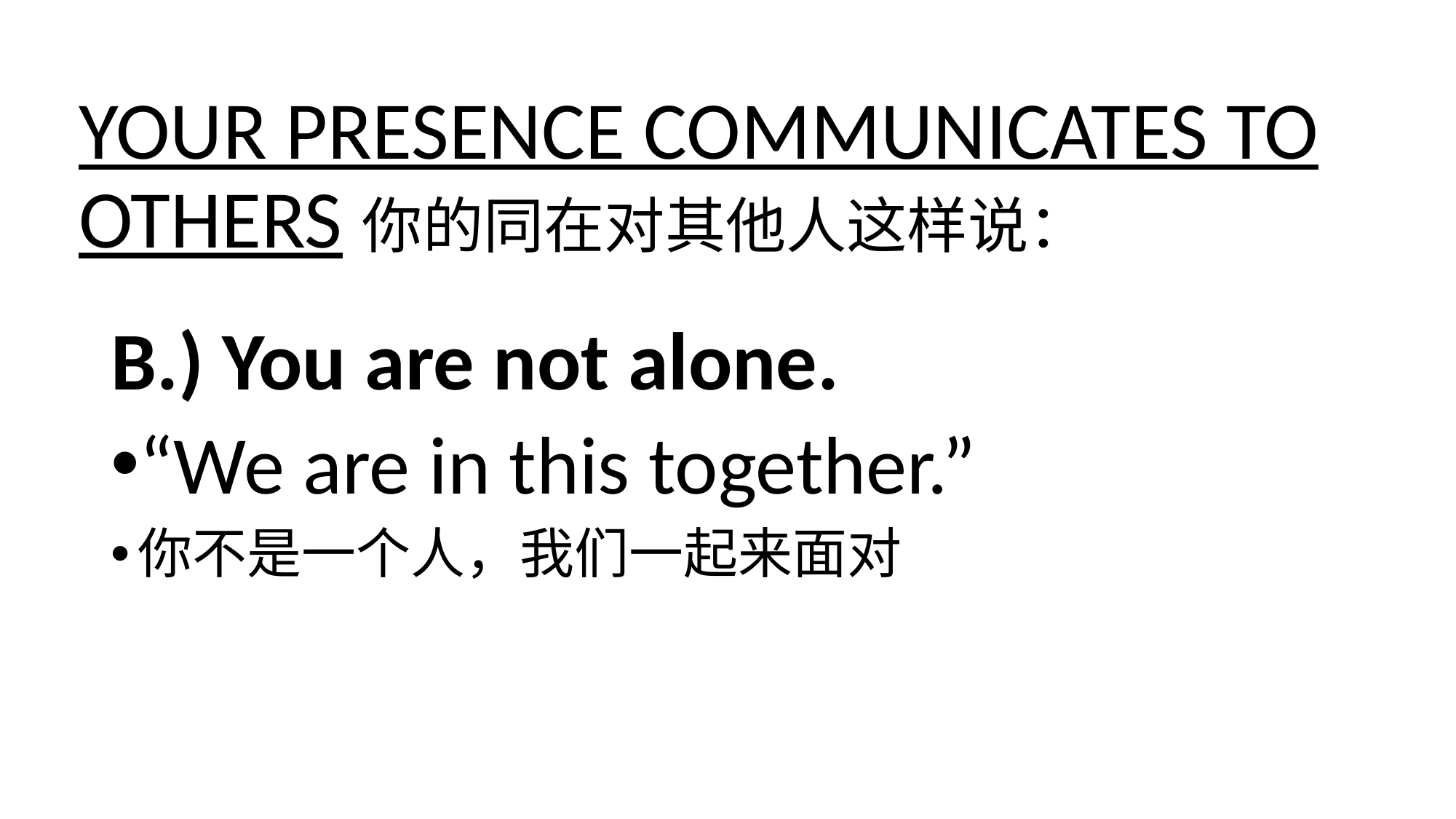

# YOUR PRESENCE COMMUNICATES TO OTHERS你的同在对其他人这样说：
B.) You are not alone.
“We are in this together.”
你不是一个人，我们一起来面对